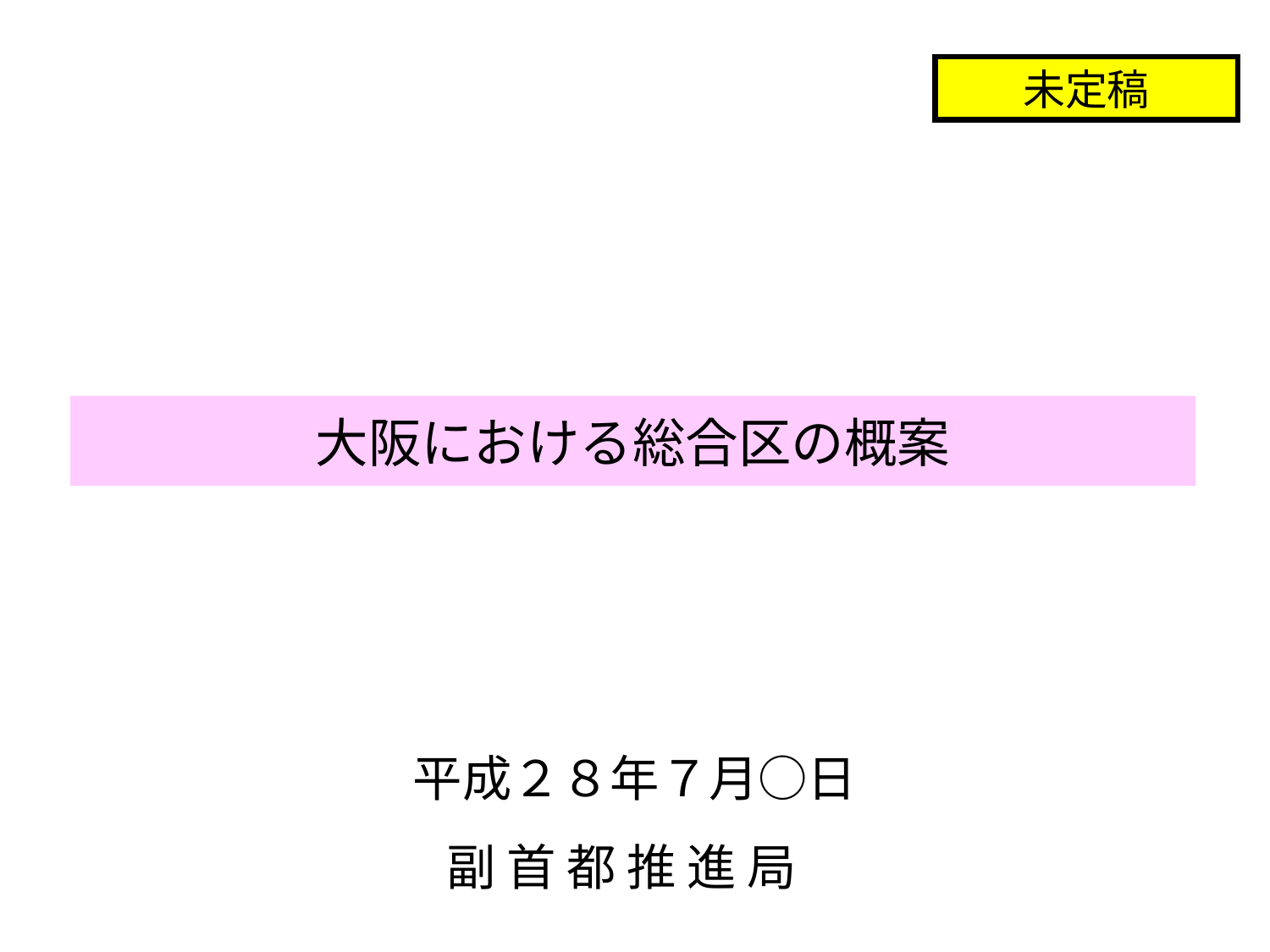

未定稿
大阪における総合区の概案

平成２８年７月○日

 副 首 都 推 進 局